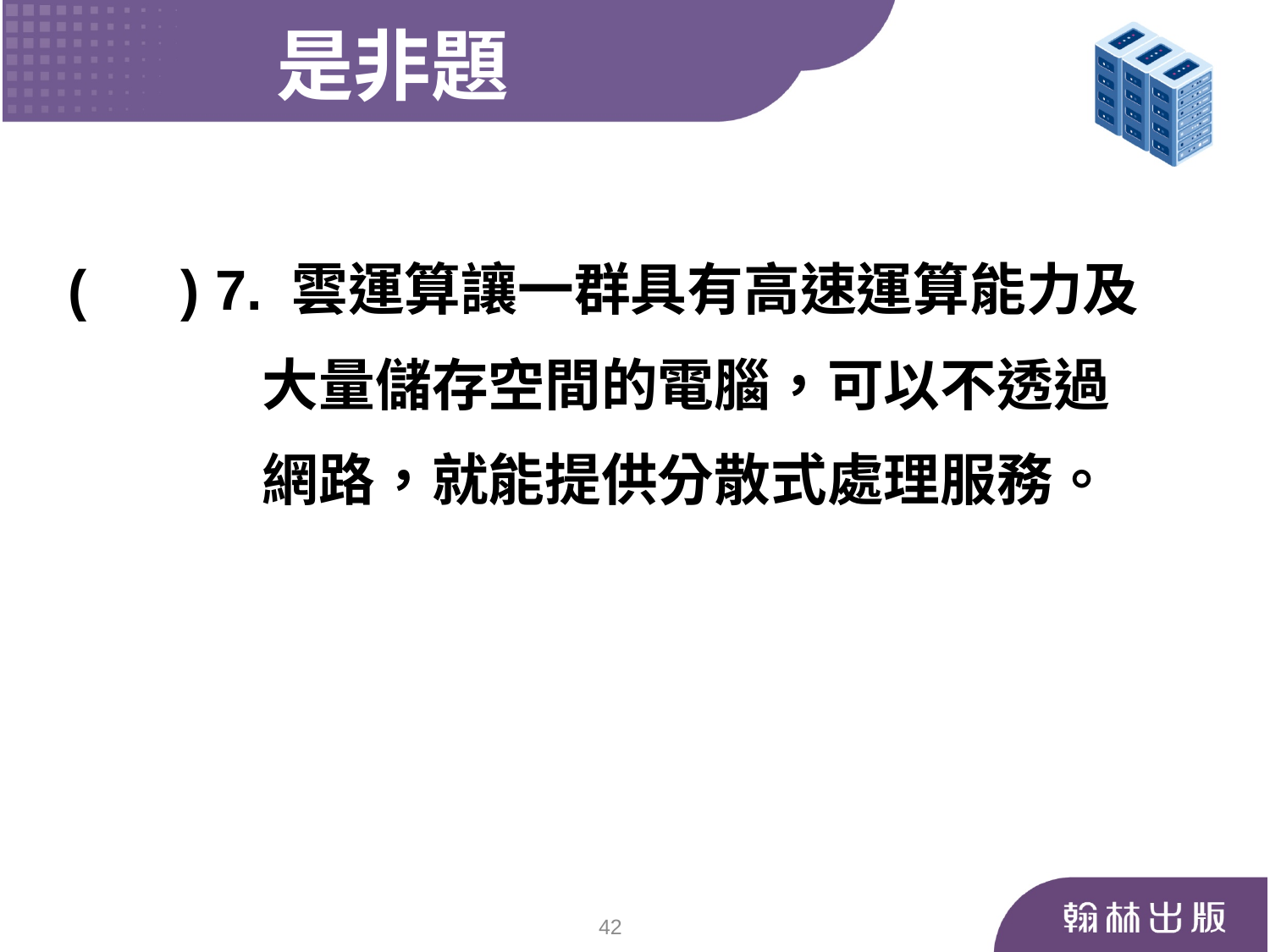

是非題
(      ) 7. 雲運算讓一群具有高速運算能力及
              大量儲存空間的電腦，可以不透過
              網路，就能提供分散式處理服務。
42